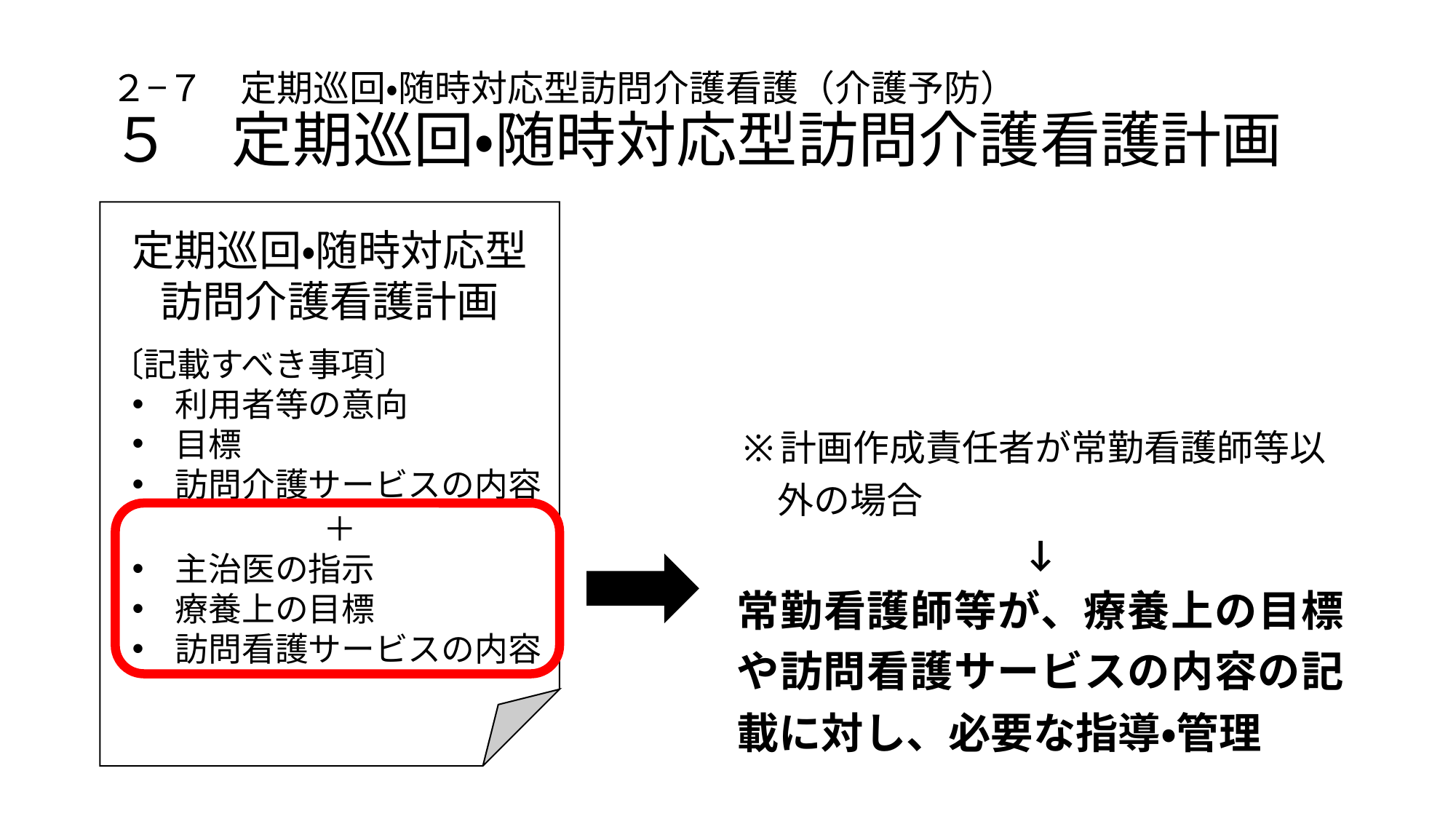

# ２−７　定期巡回・随時対応型訪問介護看護（介護予防） ５　定期巡回・随時対応型訪問介護看護計画
定期巡回・随時対応型訪問介護看護計画
〔記載すべき事項〕
利用者等の意向
目標
訪問介護サービスの内容
＋
主治医の指示
療養上の目標
訪問看護サービスの内容
計画作成責任者が常勤看護師等以外の場合
↓
常勤看護師等が、療養上の目標や訪問看護サービスの内容の記載に対し、必要な指導・管理